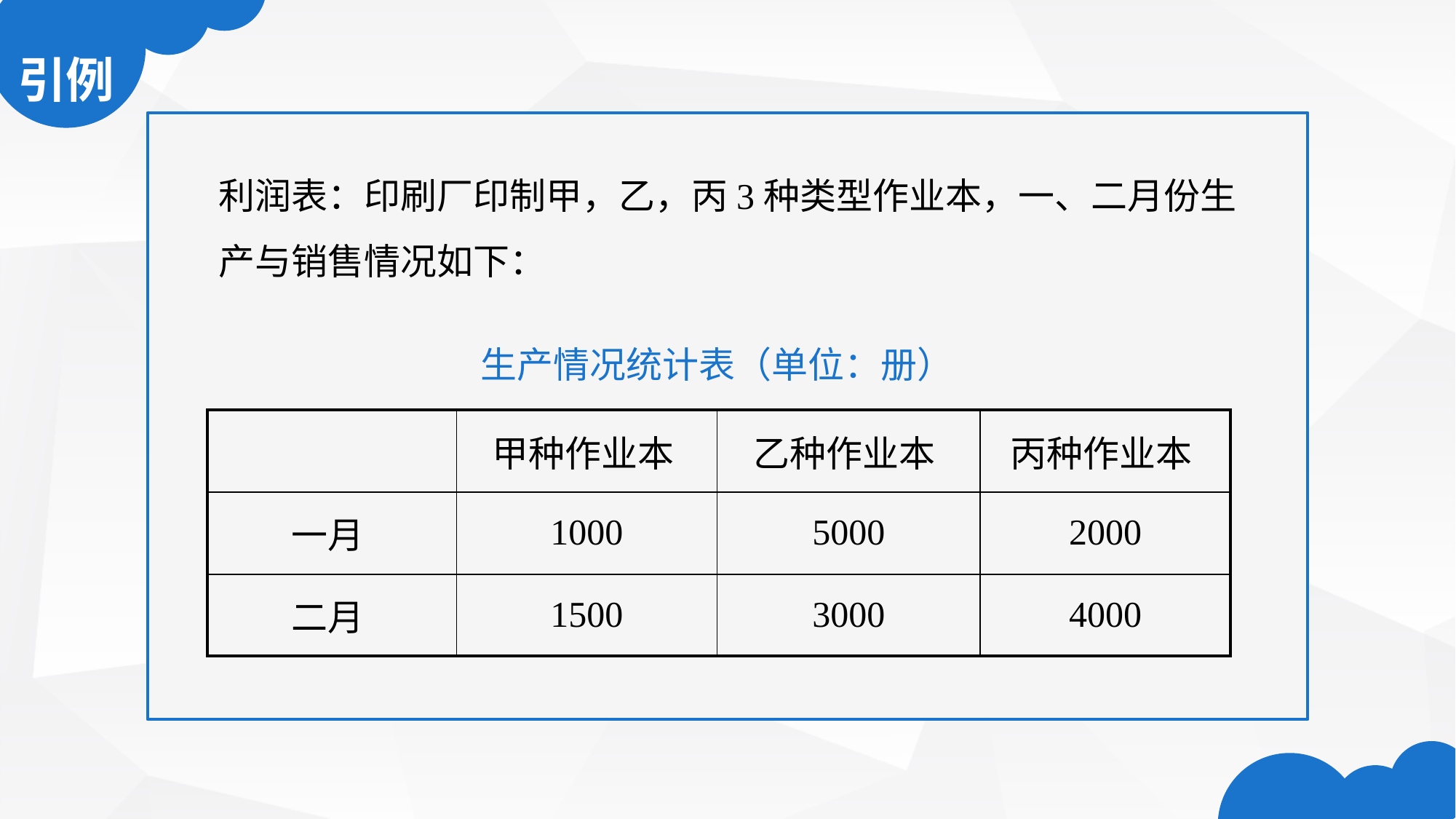

利润表：印刷厂印制甲，乙，丙3种类型作业本，一、二月份生产与销售情况如下：
生产情况统计表（单位：册）
|  | 甲种作业本 | 乙种作业本 | 丙种作业本 |
| --- | --- | --- | --- |
| 一月 | 1000 | 5000 | 2000 |
| 二月 | 1500 | 3000 | 4000 |